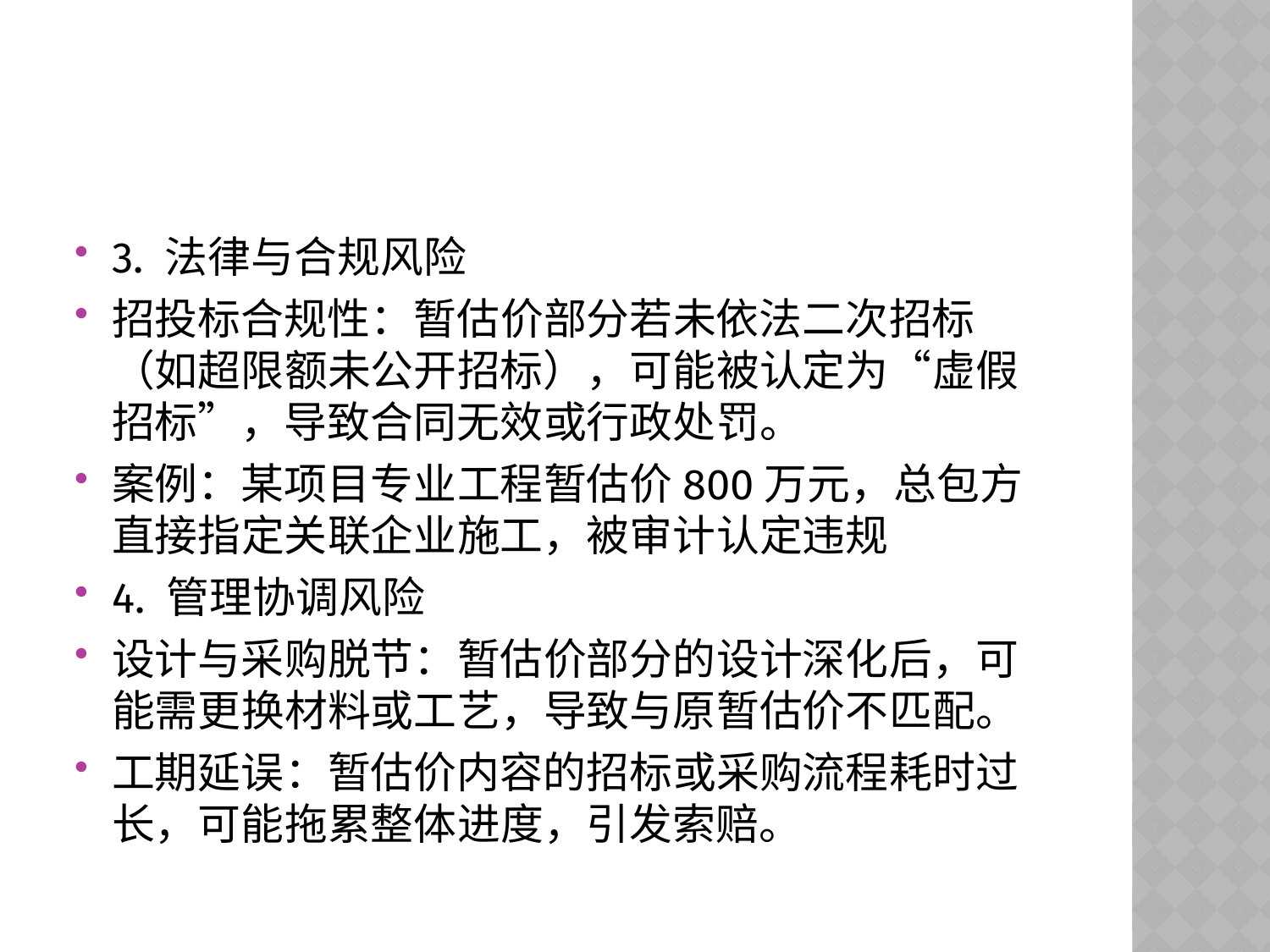

#
3. 法律与合规风险
招投标合规性：暂估价部分若未依法二次招标（如超限额未公开招标），可能被认定为“虚假招标”，导致合同无效或行政处罚。
案例：某项目专业工程暂估价800万元，总包方直接指定关联企业施工，被审计认定违规
4. 管理协调风险
设计与采购脱节：暂估价部分的设计深化后，可能需更换材料或工艺，导致与原暂估价不匹配。
工期延误：暂估价内容的招标或采购流程耗时过长，可能拖累整体进度，引发索赔。